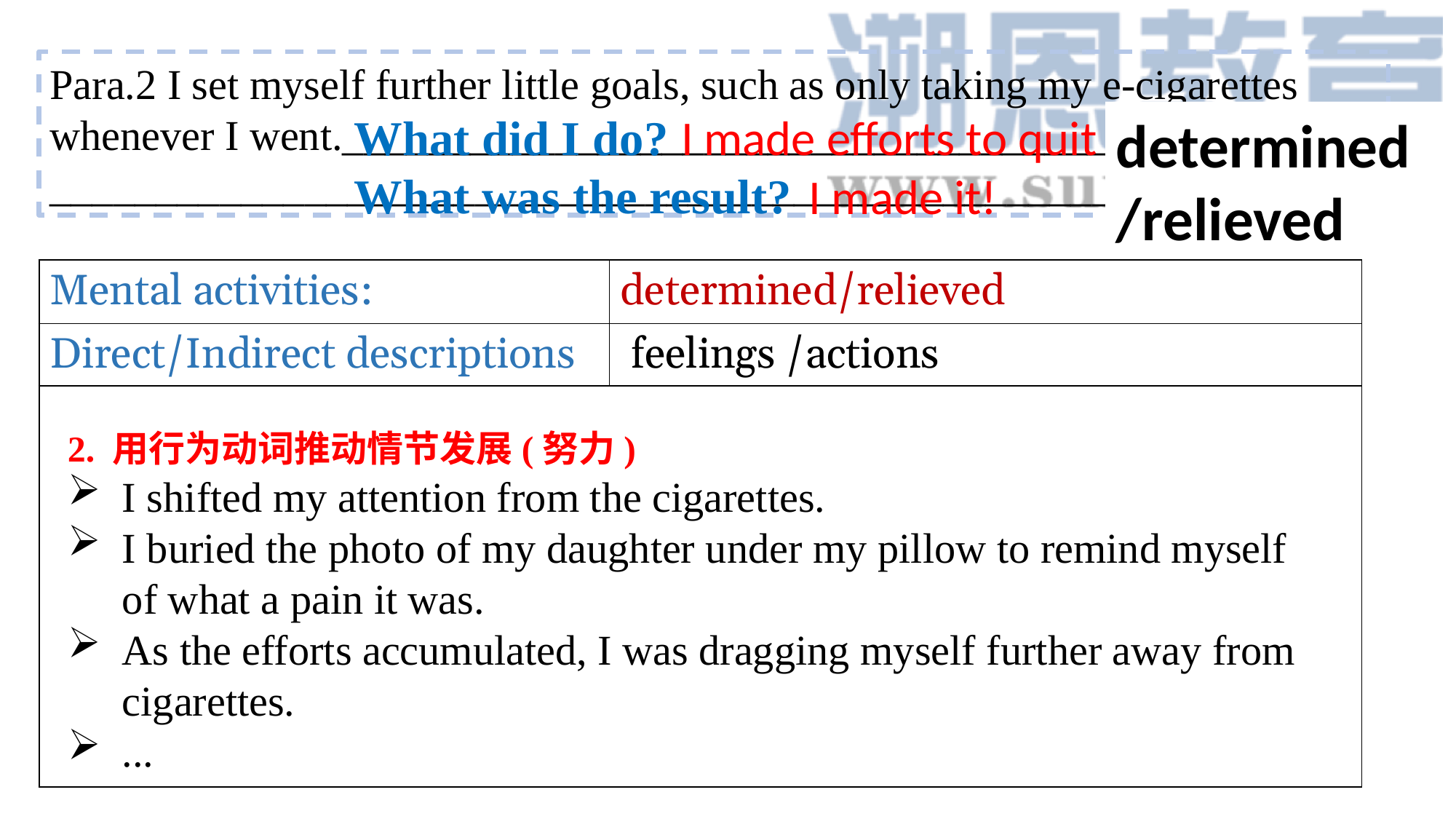

Para.2 I set myself further little goals, such as only taking my e-cigarettes whenever I went.______________________________________________
____________________________________________________________
What did I do?
What was the result?
I made efforts to quit smoking.
determined
/relieved
I made it!
| Mental activities: | determined/relieved |
| --- | --- |
| Direct/Indirect descriptions | feelings /actions |
|  |  |

2. 用行为动词推动情节发展(努力)
I shifted my attention from the cigarettes.
I buried the photo of my daughter under my pillow to remind myself of what a pain it was.
As the efforts accumulated, I was dragging myself further away from cigarettes.
...